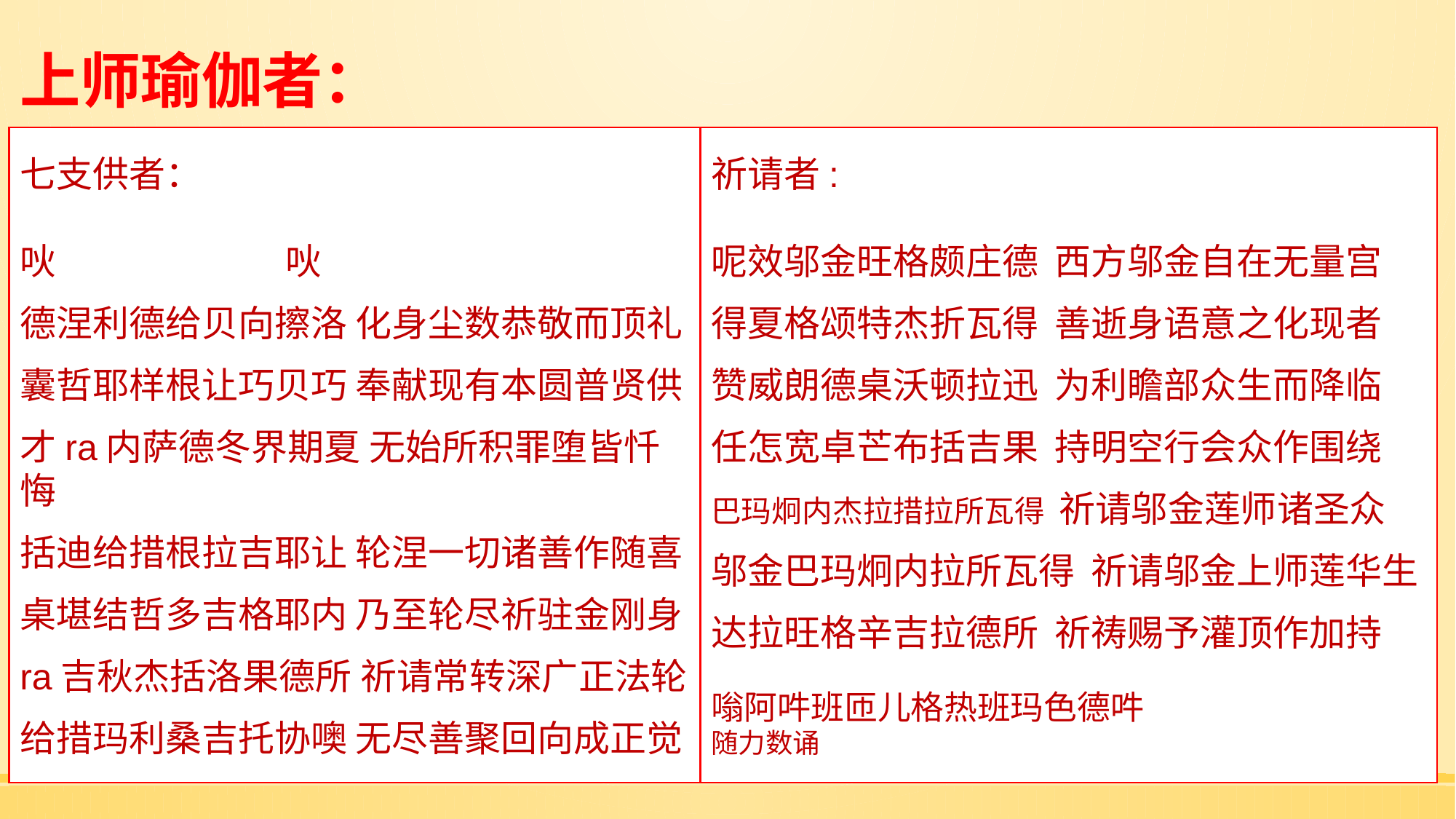

# 上师瑜伽者：
七支供者：

吙                            吙

德涅利德给贝向擦洛 化身尘数恭敬而顶礼

囊哲耶样根让巧贝巧 奉献现有本圆普贤供

才ra内萨德冬界期夏 无始所积罪堕皆忏悔

括迪给措根拉吉耶让 轮涅一切诸善作随喜

桌堪结哲多吉格耶内 乃至轮尽祈驻金刚身

ra吉秋杰括洛果德所 祈请常转深广正法轮

给措玛利桑吉托协噢 无尽善聚回向成正觉
祈请者:

呢效邬金旺格颇庄德  西方邬金自在无量宫

得夏格颂特杰折瓦得  善逝身语意之化现者

赞威朗德桌沃顿拉迅  为利瞻部众生而降临

任怎宽卓芒布括吉果  持明空行会众作围绕

巴玛炯内杰拉措拉所瓦得  祈请邬金莲师诸圣众

邬金巴玛炯内拉所瓦得  祈请邬金上师莲华生

达拉旺格辛吉拉德所  祈祷赐予灌顶作加持

嗡阿吽班匝儿格热班玛色德吽
随力数诵